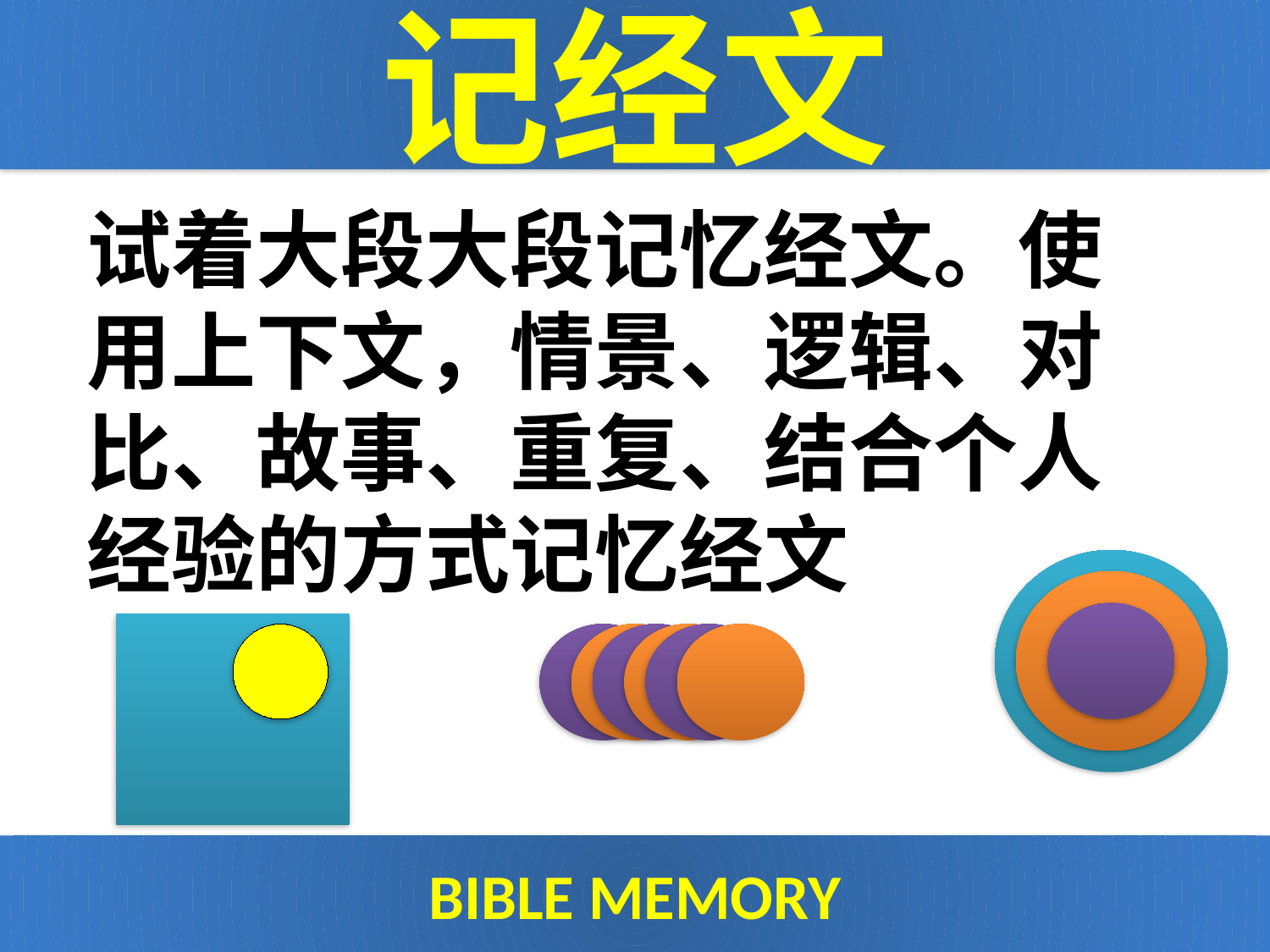

记经文
试着大段大段记忆经文。使用上下文，情景、逻辑、对比、故事、重复、结合个人经验的方式记忆经文

BIBLE MEMORY